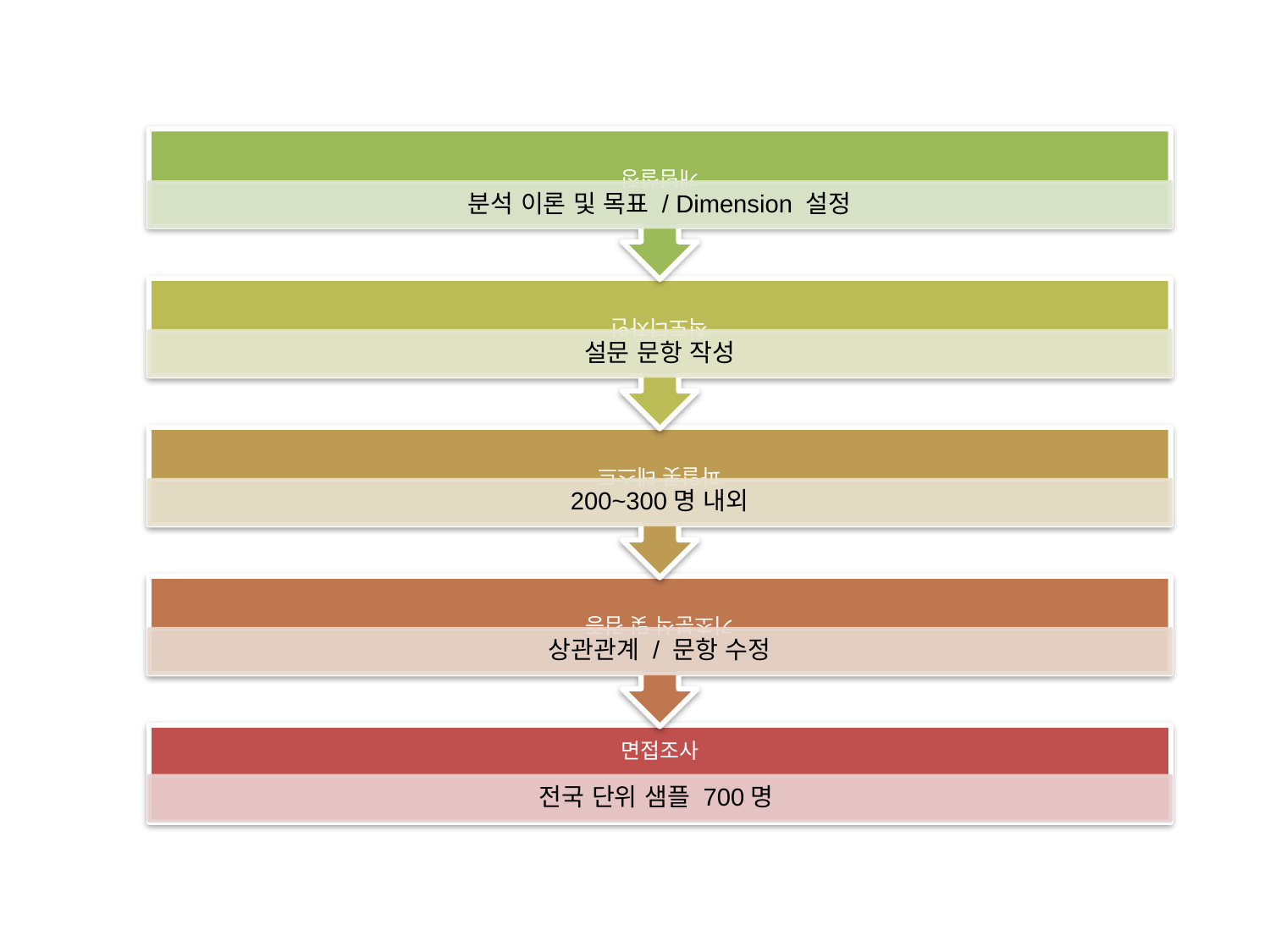

면접조사
전국 단위 샘플 700명
기초분석 및 검증
상관관계 / 문항 수정
파일롯 테스트
200~300명 내외
척도디자인
설문 문항 작성
개념설정
분석 이론 및 목표 / Dimension 설정